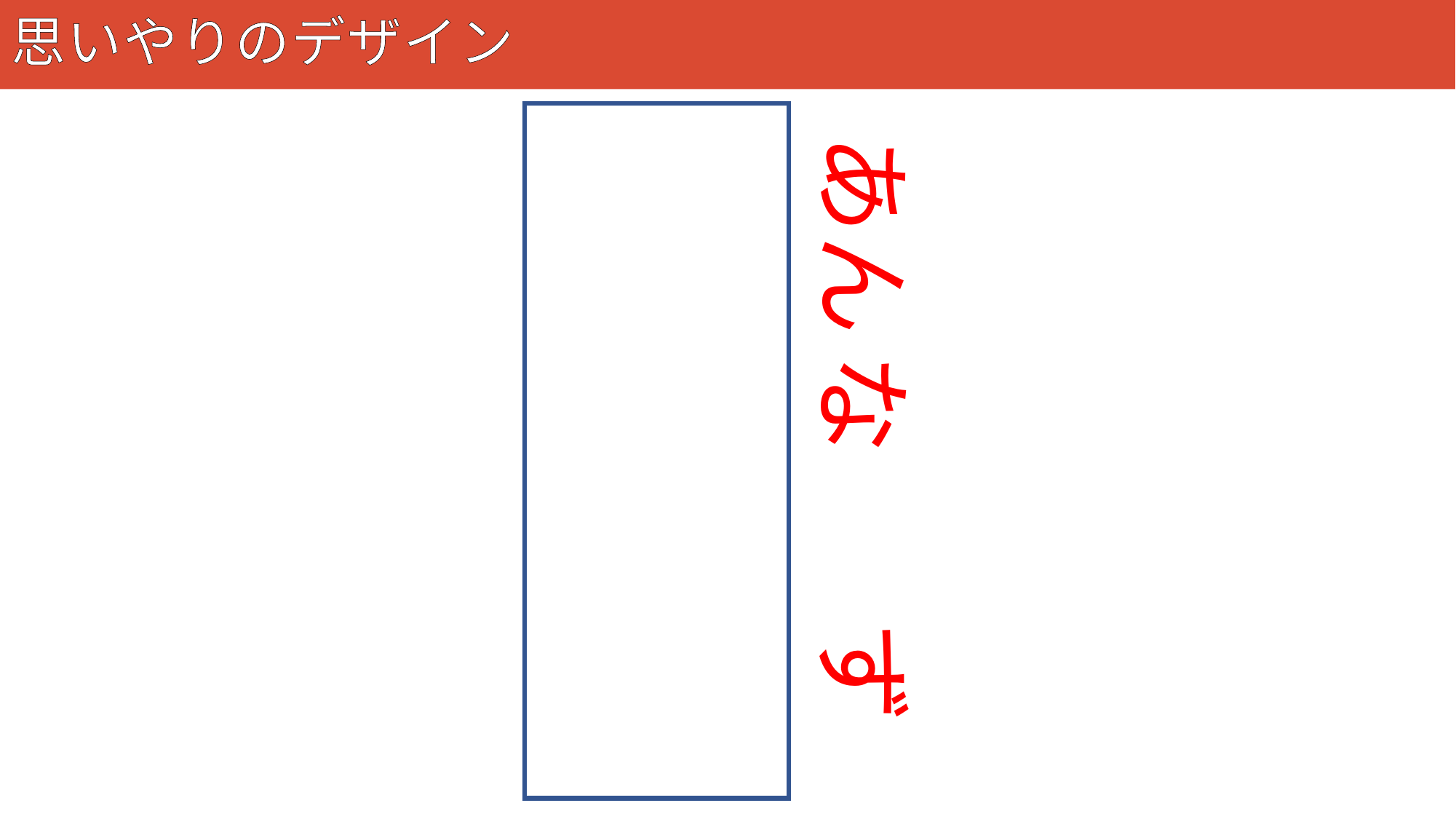

# 思いやりのデザイン
59

案内図
あん
ない
ず